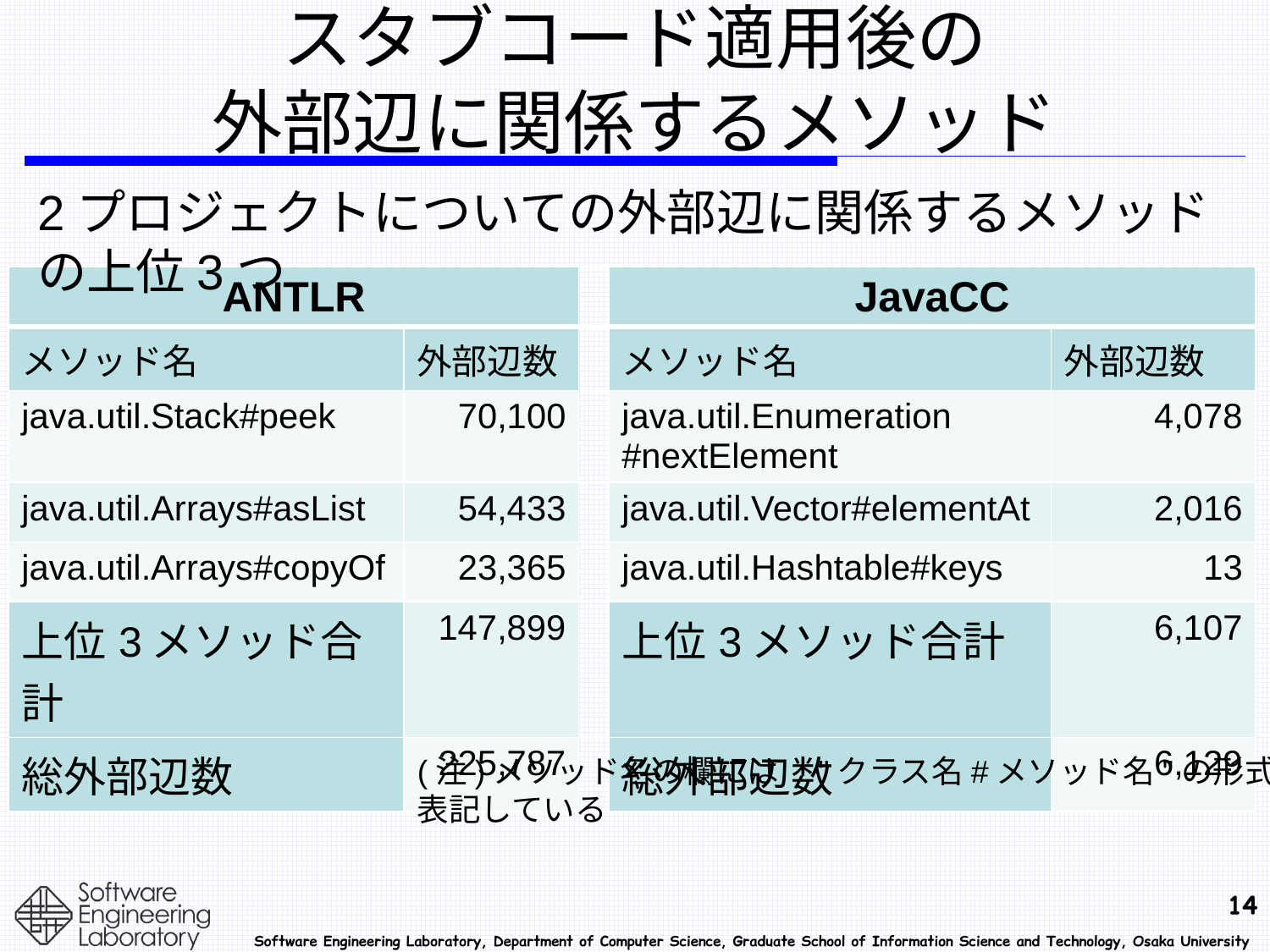

# スタブコード適用後の 外部辺に関係するメソッド
2プロジェクトについての外部辺に関係するメソッドの上位3つ
| ANTLR |  |  | JavaCC |  |
| --- | --- | --- | --- | --- |
| メソッド名 | 外部辺数 |  | メソッド名 | 外部辺数 |
| java.util.Stack#peek | 70,100 |  | java.util.Enumeration #nextElement | 4,078 |
| java.util.Arrays#asList | 54,433 |  | java.util.Vector#elementAt | 2,016 |
| java.util.Arrays#copyOf | 23,365 |  | java.util.Hashtable#keys | 13 |
| 上位3メソッド合計 | 147,899 |  | 上位3メソッド合計 | 6,107 |
| 総外部辺数 | 225,787 |  | 総外部辺数 | 6,129 |
(注)メソッド名の欄には　"クラス名#メソッド名"の形式で表記している